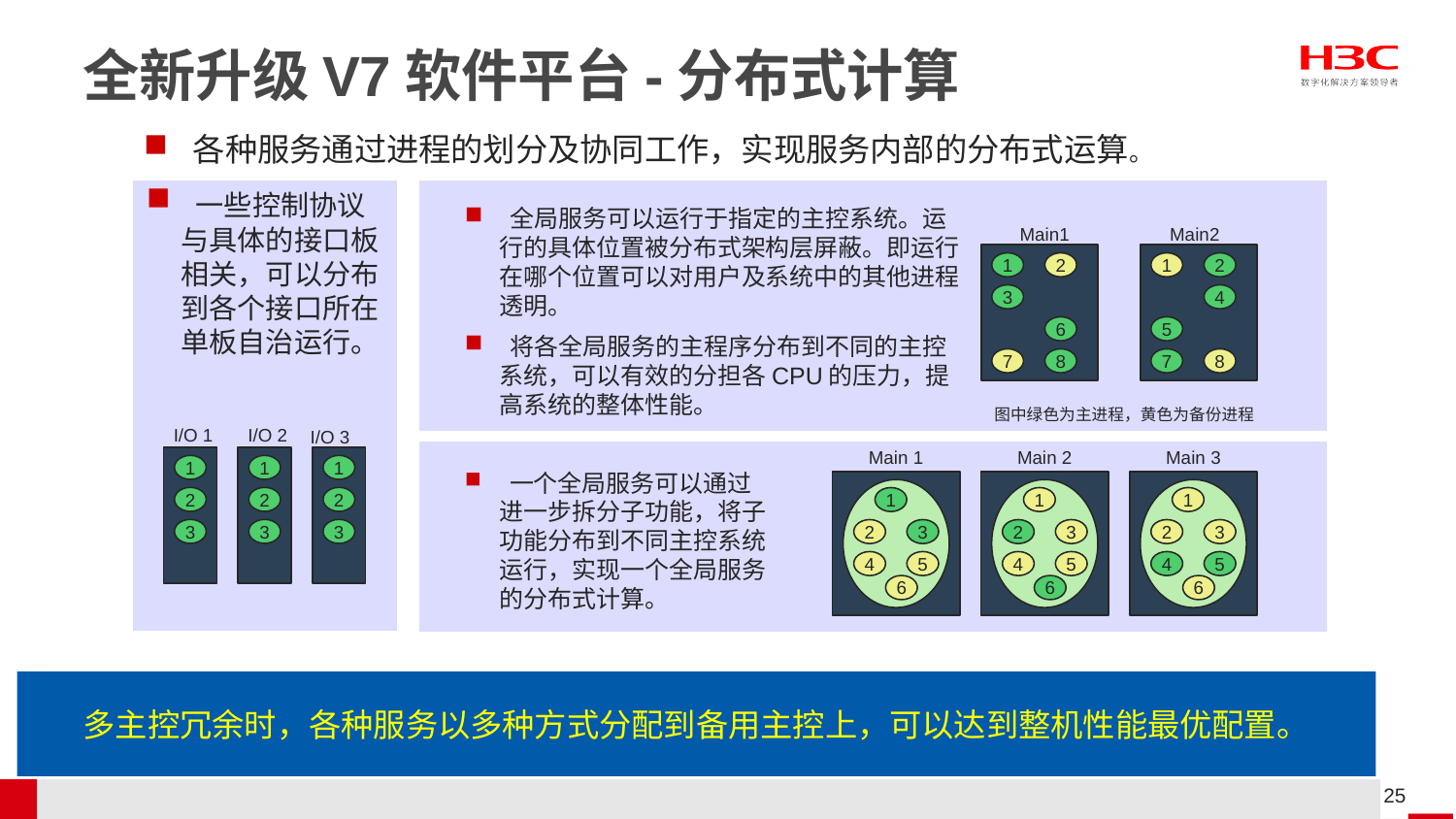

# 全新升级V7软件平台-分布式计算
 各种服务通过进程的划分及协同工作，实现服务内部的分布式运算。

 全局服务可以运行于指定的主控系统。运行的具体位置被分布式架构层屏蔽。即运行在哪个位置可以对用户及系统中的其他进程透明。
 将各全局服务的主程序分布到不同的主控系统，可以有效的分担各CPU的压力，提高系统的整体性能。
 一些控制协议与具体的接口板相关，可以分布到各个接口所在单板自治运行。
Main2
Main1

1
2
1
2
3
4
6
5
7
8
7
8
图中绿色为主进程，黄色为备份进程
I/O 1
I/O 2
I/O 3
Main 1
Main 2
Main 3

1
1
1
 一个全局服务可以通过进一步拆分子功能，将子功能分布到不同主控系统运行，实现一个全局服务的分布式计算。

2
2
2
1
1
1
3
3
3
2
3
2
3
2
3
4
5
4
5
4
5
6
6
6
多主控冗余时，各种服务以多种方式分配到备用主控上，可以达到整机性能最优配置。